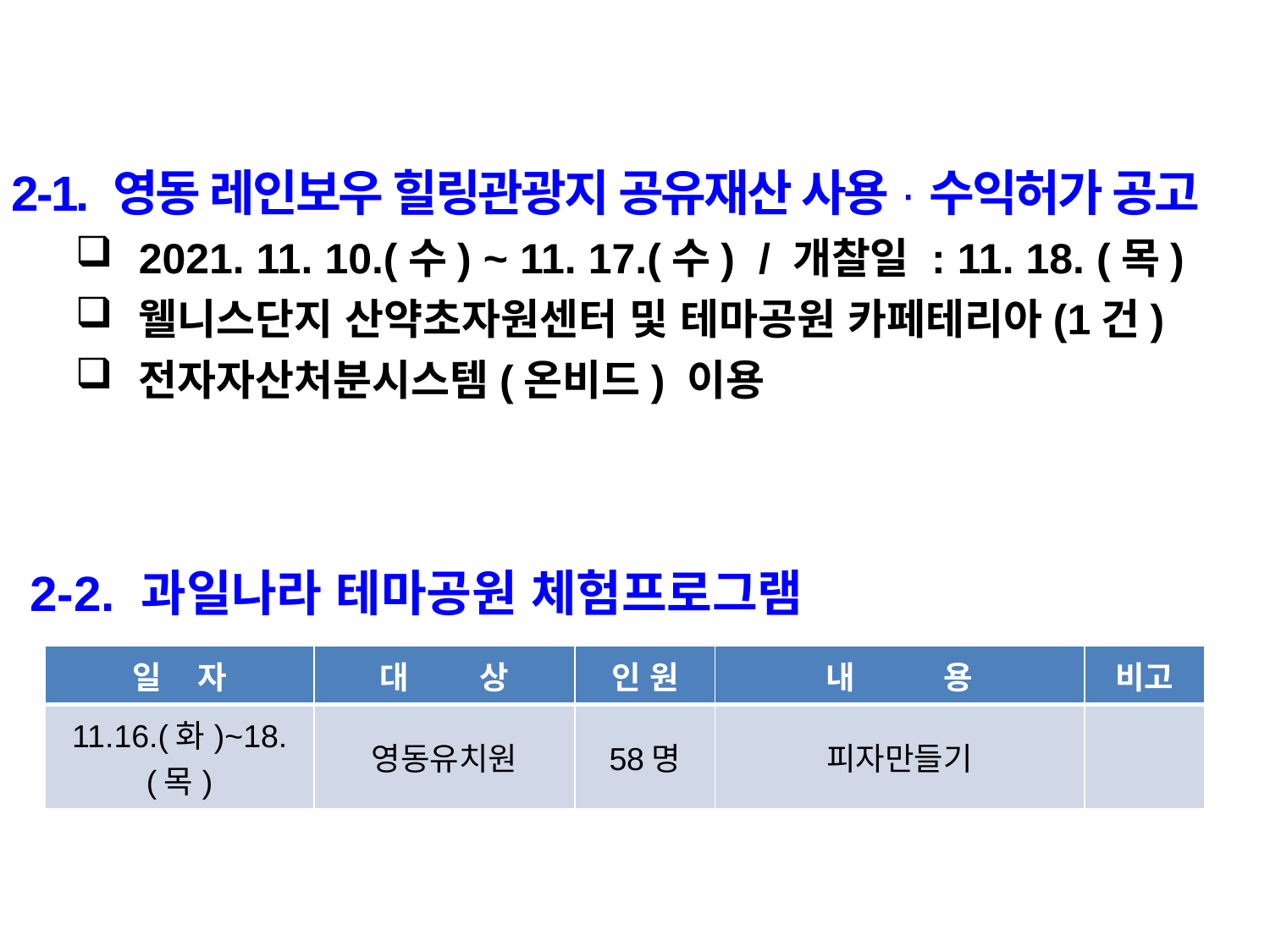

2-1. 영동 레인보우 힐링관광지 공유재산 사용·수익허가 공고
2021. 11. 10.(수) ~ 11. 17.(수)  / 개찰일 : 11. 18. (목)
웰니스단지 산약초자원센터 및 테마공원 카페테리아(1건)
전자자산처분시스템(온비드) 이용
2-2. 과일나라 테마공원 체험프로그램
| 일 자 | 대 상 | 인 원 | 내 용 | 비고 |
| --- | --- | --- | --- | --- |
| 11.16.(화)~18.(목) | 영동유치원 | 58명 | 피자만들기 |  |